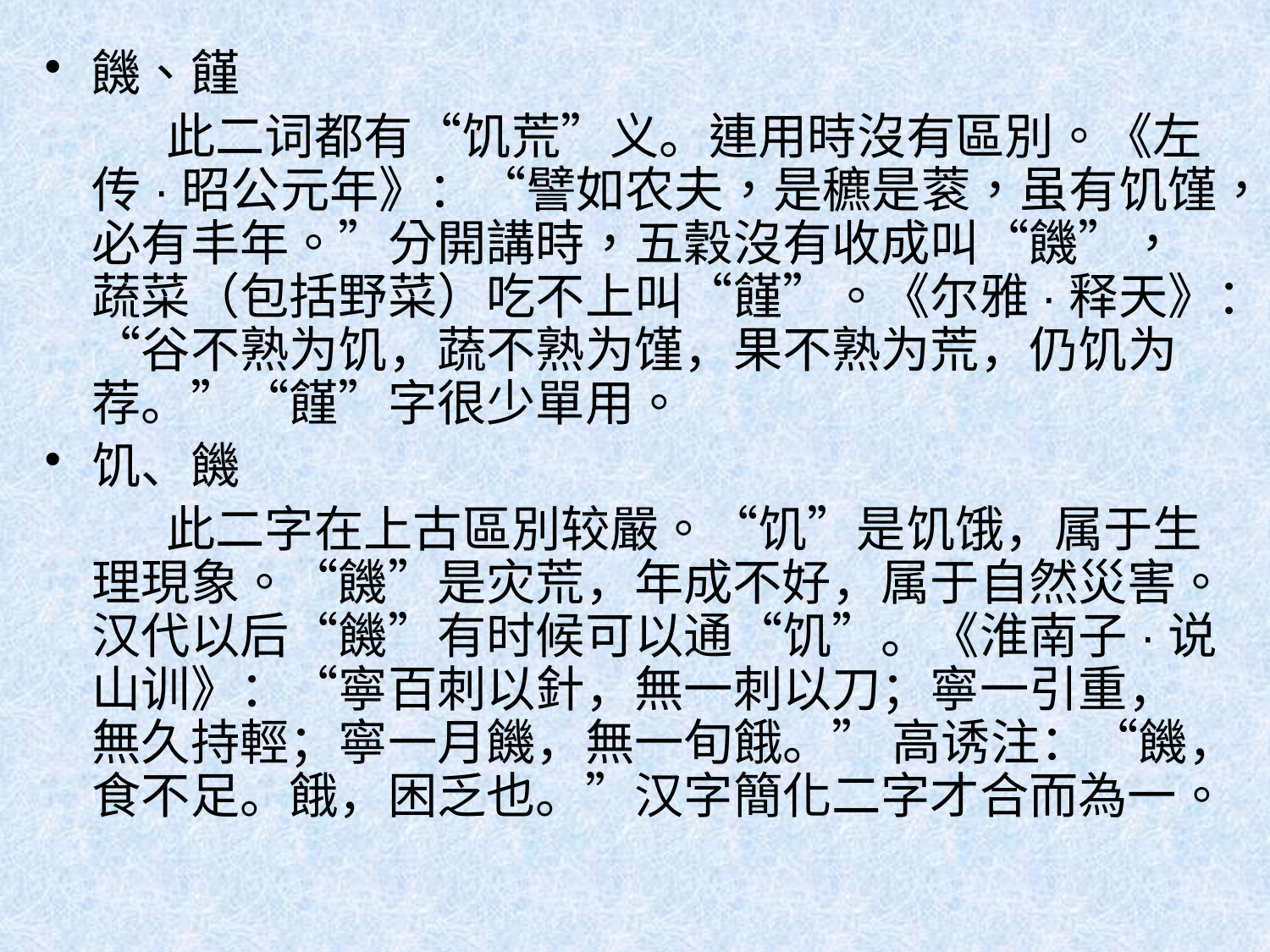

饑、饉
          此二词都有“饥荒”义。連用時沒有區別。《左传·昭公元年》：“譬如农夫，是穮是蓘，虽有饥馑，必有丰年。”分開講時，五穀沒有收成叫“饑”，蔬菜（包括野菜）吃不上叫“饉”。《尔雅·释天》：“谷不熟为饥，蔬不熟为馑，果不熟为荒，仍饥为荐。”“饉”字很少單用。
饥、饑
          此二字在上古區別较嚴。“饥”是饥饿，属于生理現象。“饑”是灾荒，年成不好，属于自然災害。汉代以后“饑”有时候可以通“饥”。《淮南子·说山训》：“寧百刺以針，無一刺以刀；寧一引重，無久持輕；寧一月饑，無一旬餓。” 高诱注：“饑，食不足。餓，困乏也。”汉字簡化二字才合而為一。